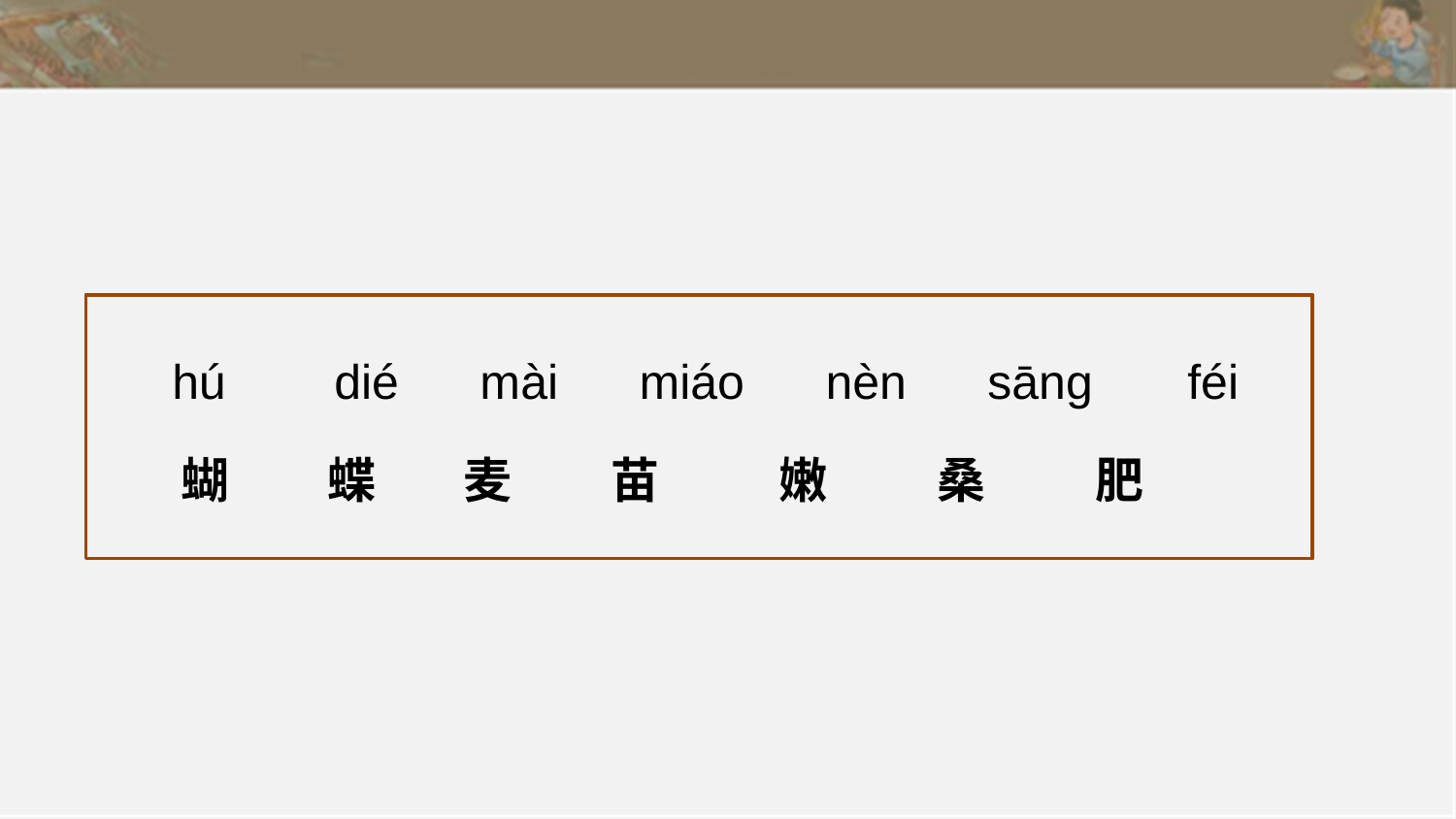

hú        dié      mài      miáo      nèn      sāng       féi

 蝴         蝶        麦         苗           嫩          桑          肥